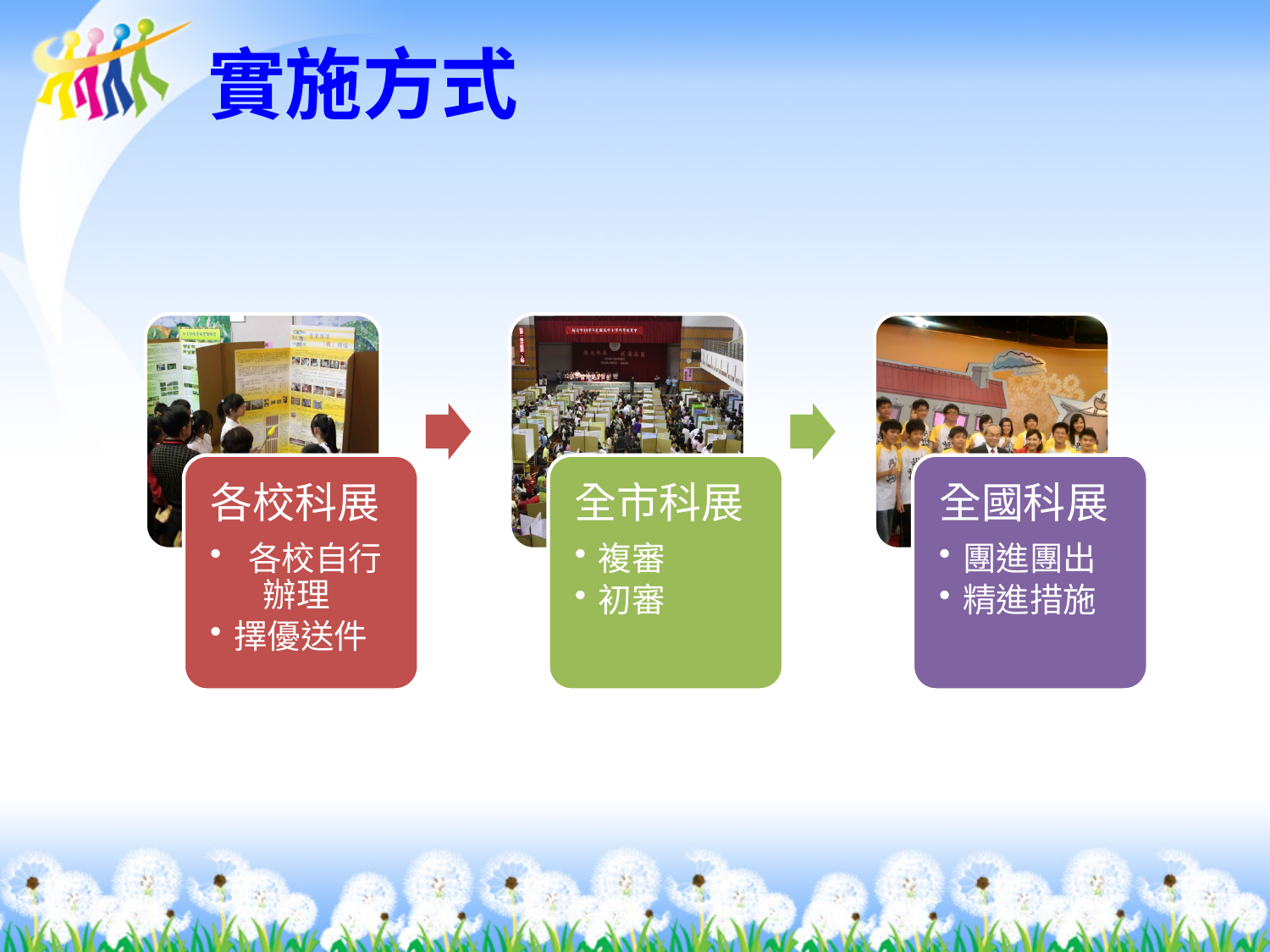

實施方式
各校科展
各校自行     辦理
擇優送件

全市科展
複審
初審

全國科展
團進團出
精進措施